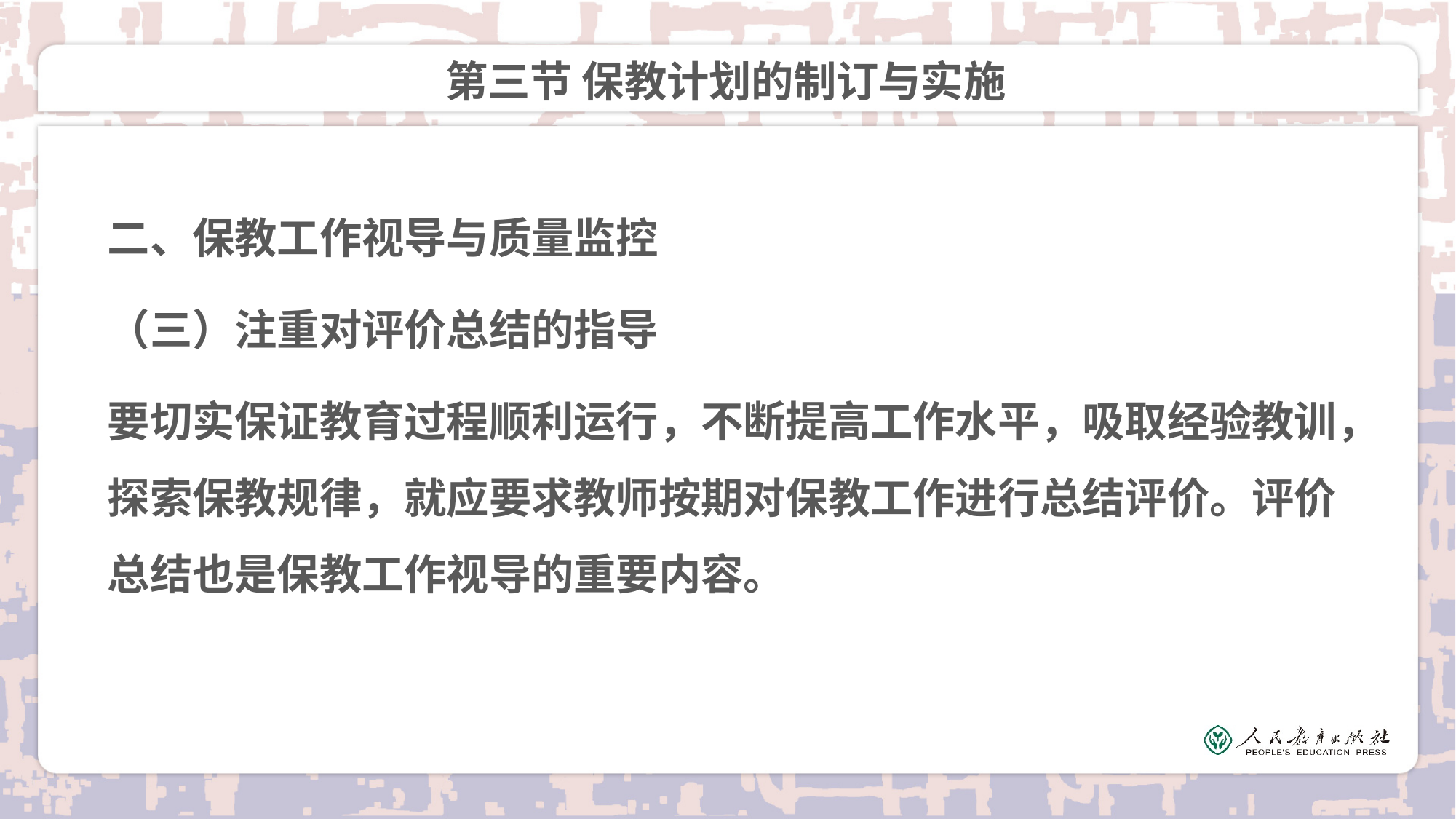

# 第三节 保教计划的制订与实施
二、保教工作视导与质量监控
（三）注重对评价总结的指导
要切实保证教育过程顺利运行，不断提高工作水平，吸取经验教训，探索保教规律，就应要求教师按期对保教工作进行总结评价。评价总结也是保教工作视导的重要内容。